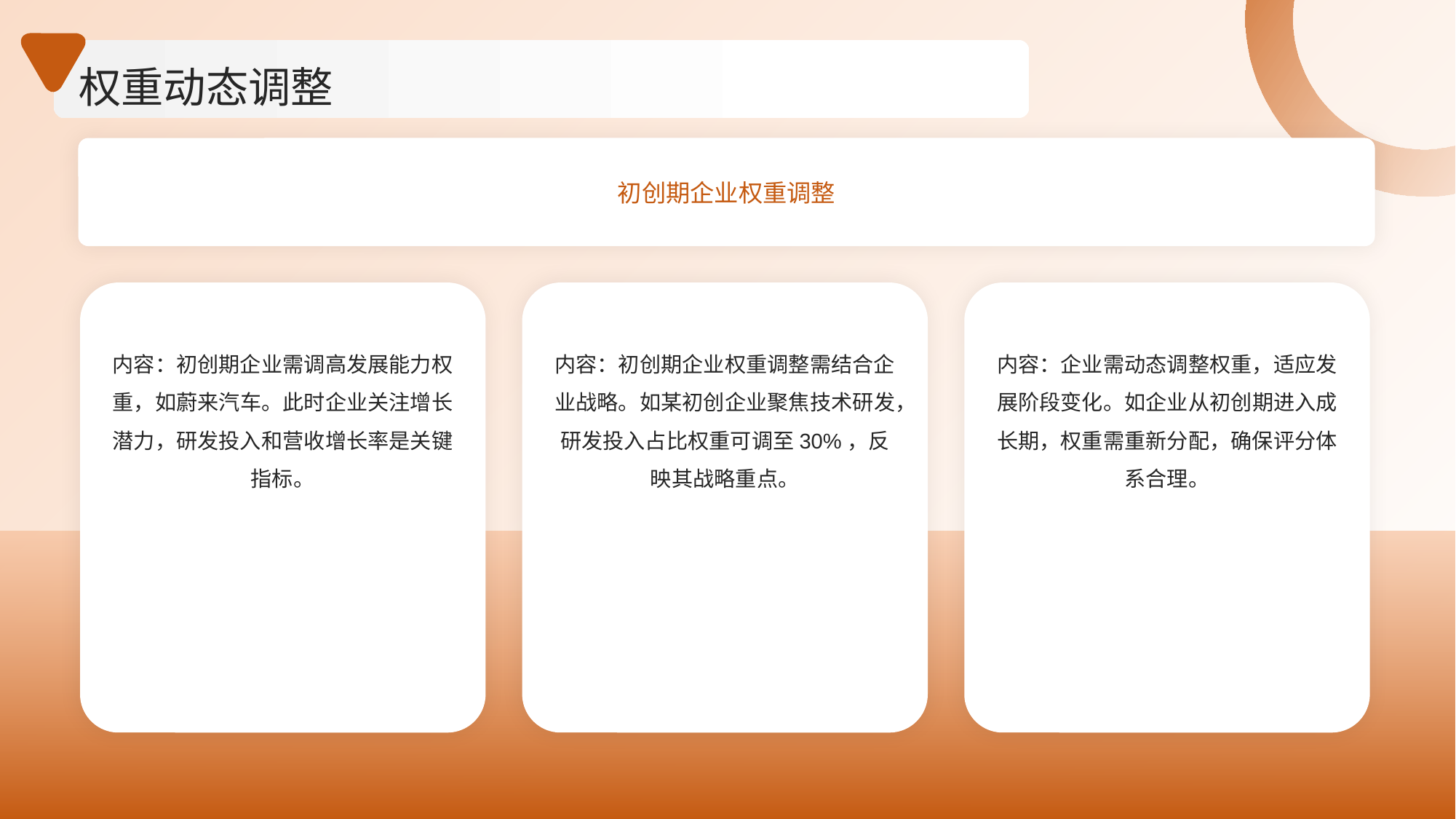

权重动态调整

初创期企业权重调整

内容：初创期企业需调高发展能力权重，如蔚来汽车。此时企业关注增长潜力，研发投入和营收增长率是关键指标。
内容：初创期企业权重调整需结合企业战略。如某初创企业聚焦技术研发，研发投入占比权重可调至30%，反映其战略重点。
内容：企业需动态调整权重，适应发展阶段变化。如企业从初创期进入成长期，权重需重新分配，确保评分体系合理。